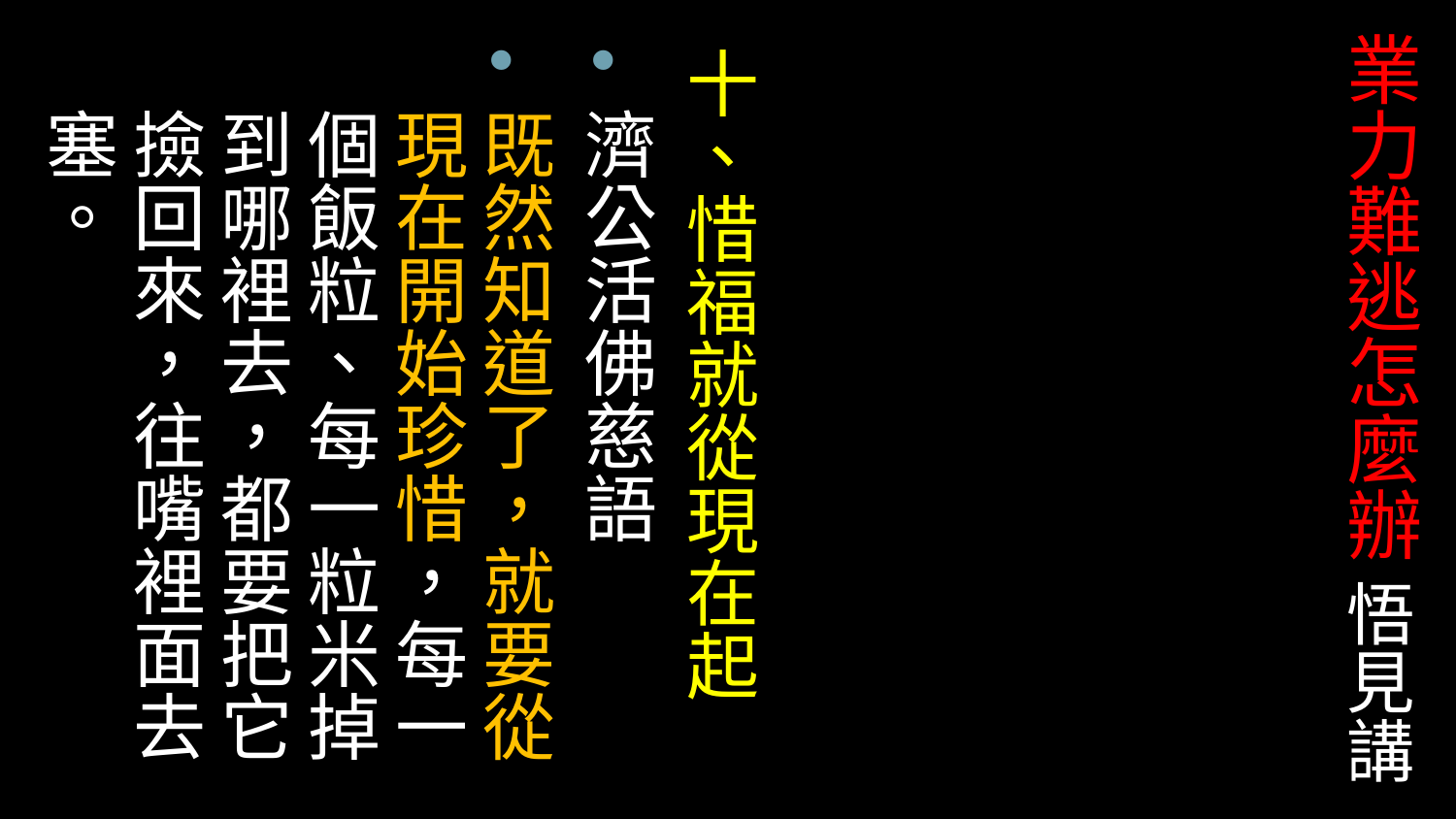

# 業力難逃怎麼辦 悟見講
十、惜福就從現在起
濟公活佛慈語
既然知道了，就要從現在開始珍惜，每一個飯粒、每一粒米掉到哪裡去，都要把它撿回來，往嘴裡面去塞。